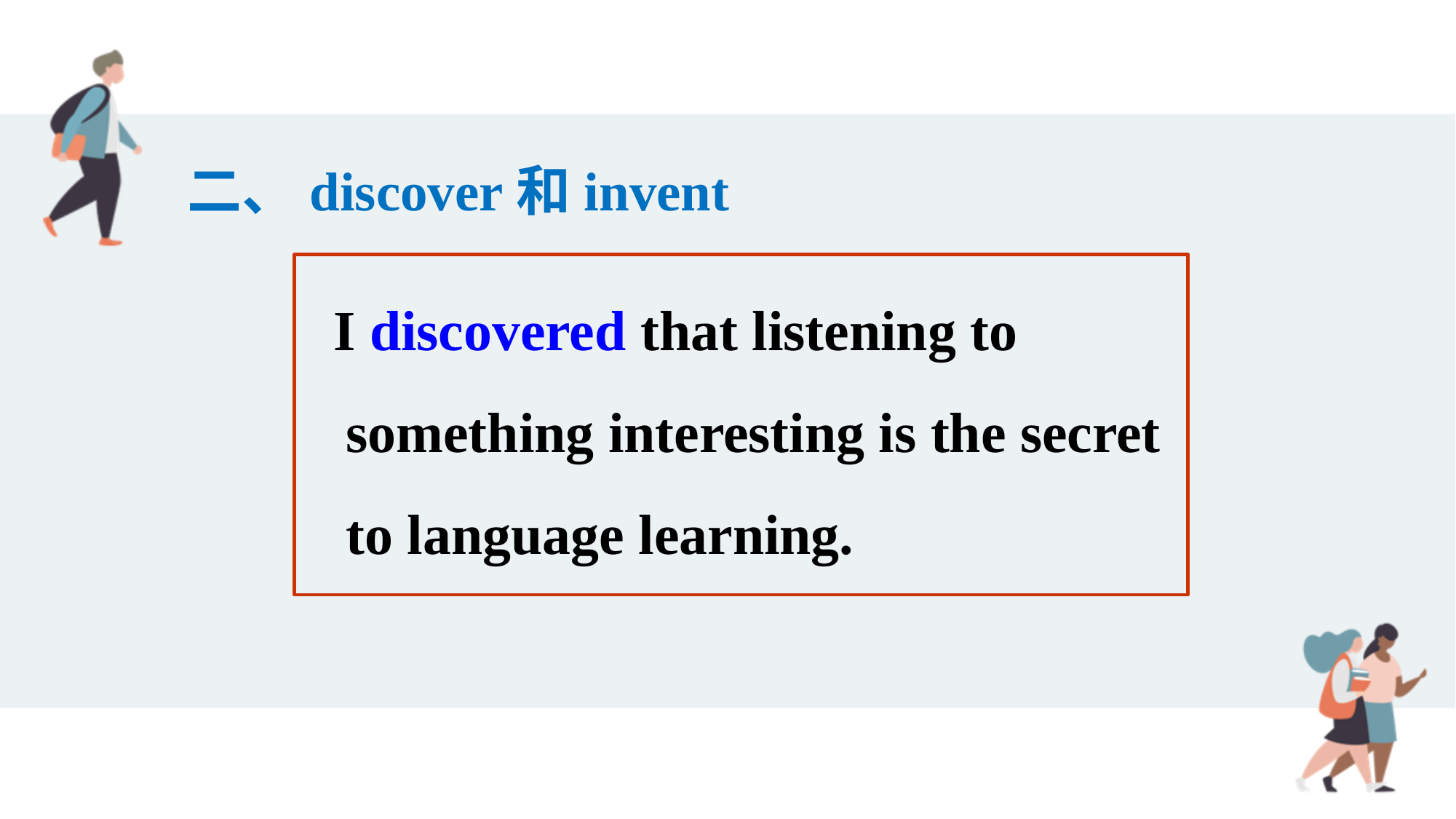

二、discover和invent
  I discovered that listening to something interesting is the secret to language learning.